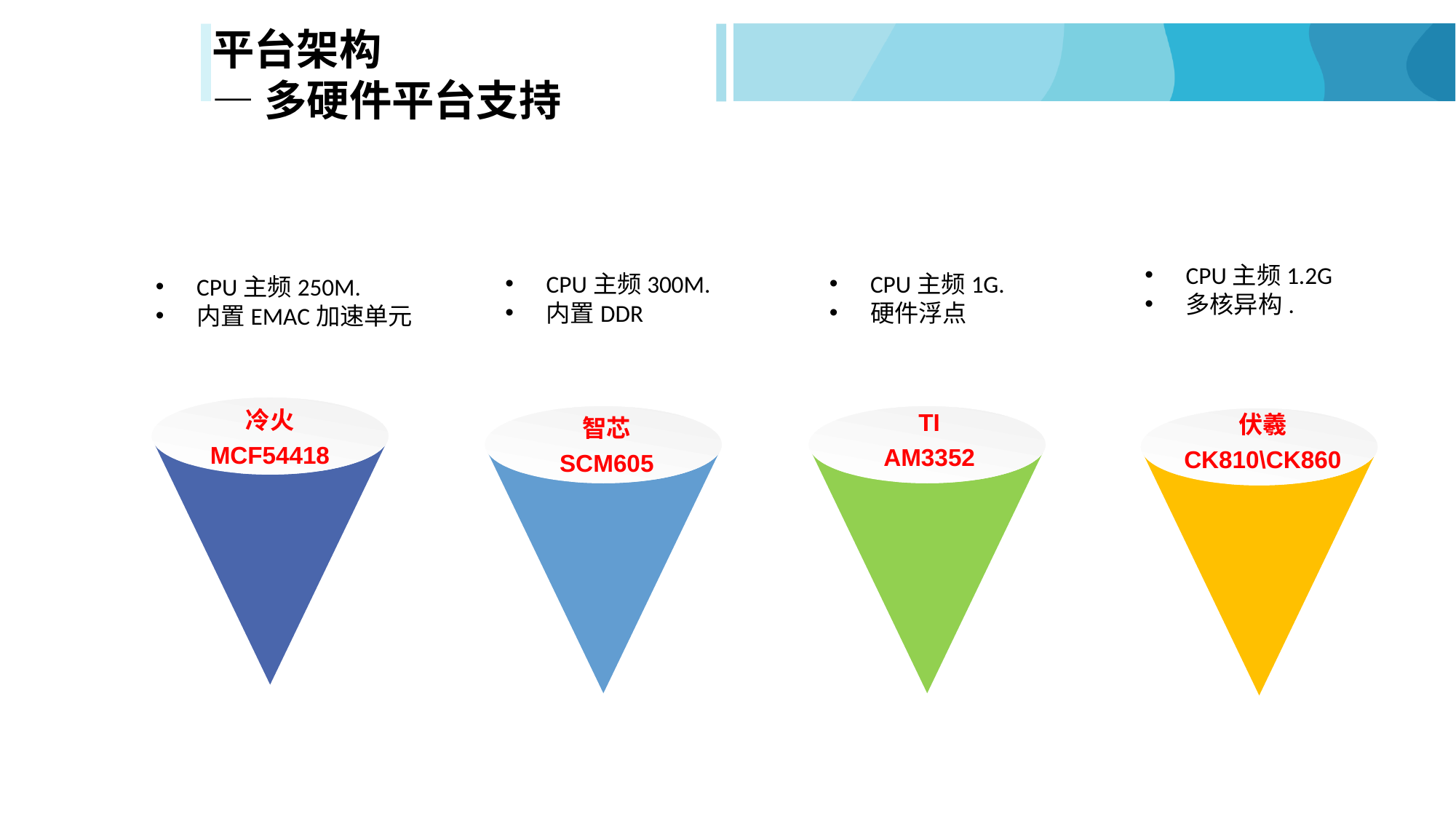

平台架构
—多硬件平台支持
CPU主频1.2G
多核异构.
CPU主频300M.
内置DDR
CPU主频1G.
硬件浮点
CPU主频250M.
内置EMAC加速单元

冷火
MCF54418
TI
AM3352

伏羲
CK810\CK860
智芯
SCM605